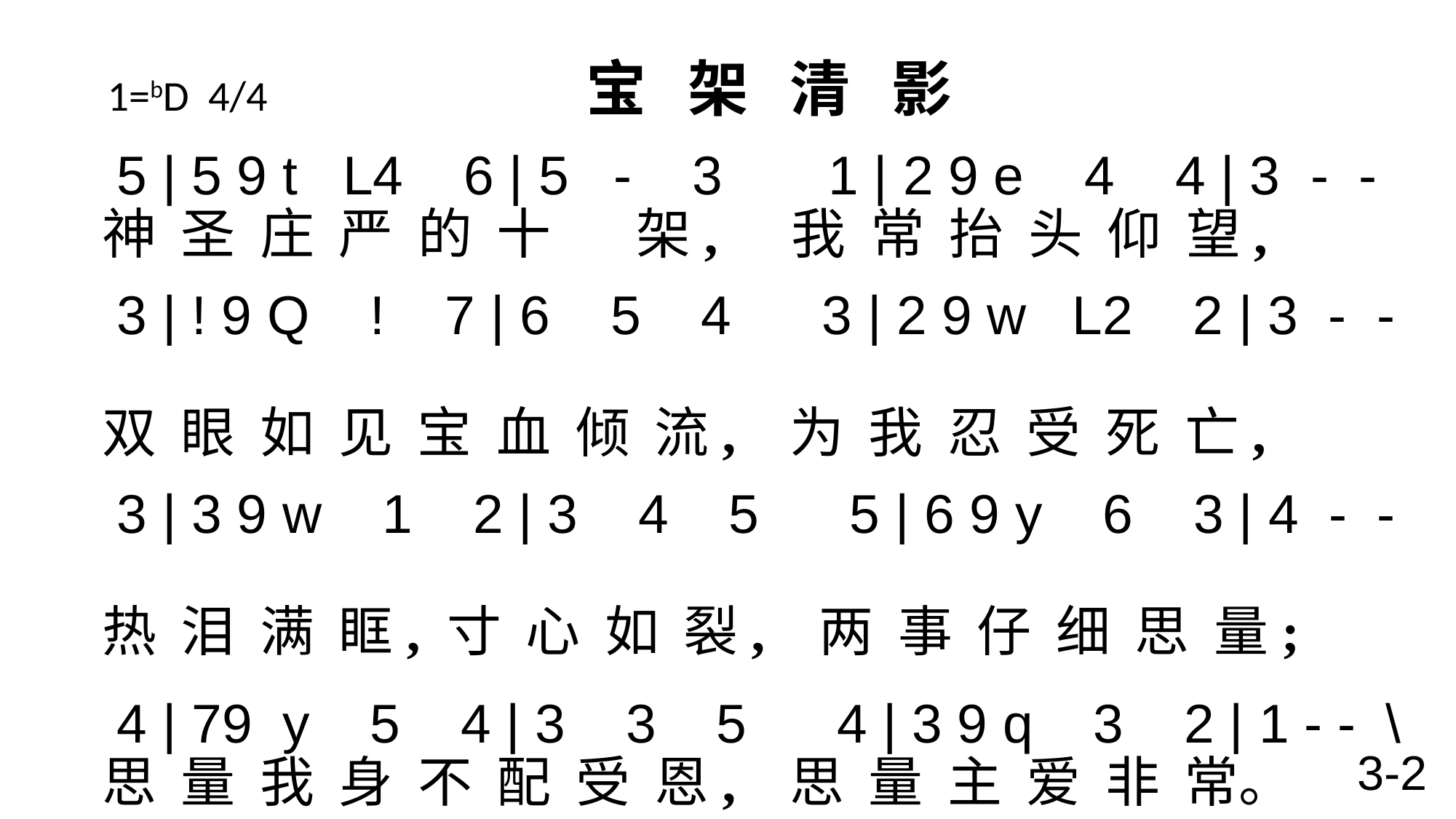

# 1=bD  4/4                                宝   架   清   影
 5 | 5 9 t   L4    6 | 5   -    3       1 | 2 9 e    4    4 | 3  -  -
神  圣  庄  严  的  十       架,    我  常  抬  头  仰  望,
3 | ! 9 Q    !    7 | 6    5    4      3 | 2 9 w   L2    2 | 3  -  -
双  眼  如  见  宝  血  倾  流,   为  我  忍  受  死  亡,
3 | 3 9 w    1    2 | 3    4    5      5 | 6 9 y    6    3 | 4  -  -
热  泪  满  眶, 寸  心  如  裂,   两  事  仔  细  思  量;
4 | 79  y    5    4 | 3    3    5      4 | 3 9 q    3    2 | 1 - -  \
思  量  我  身  不  配  受  恩,   思  量  主  爱  非  常。
3-2